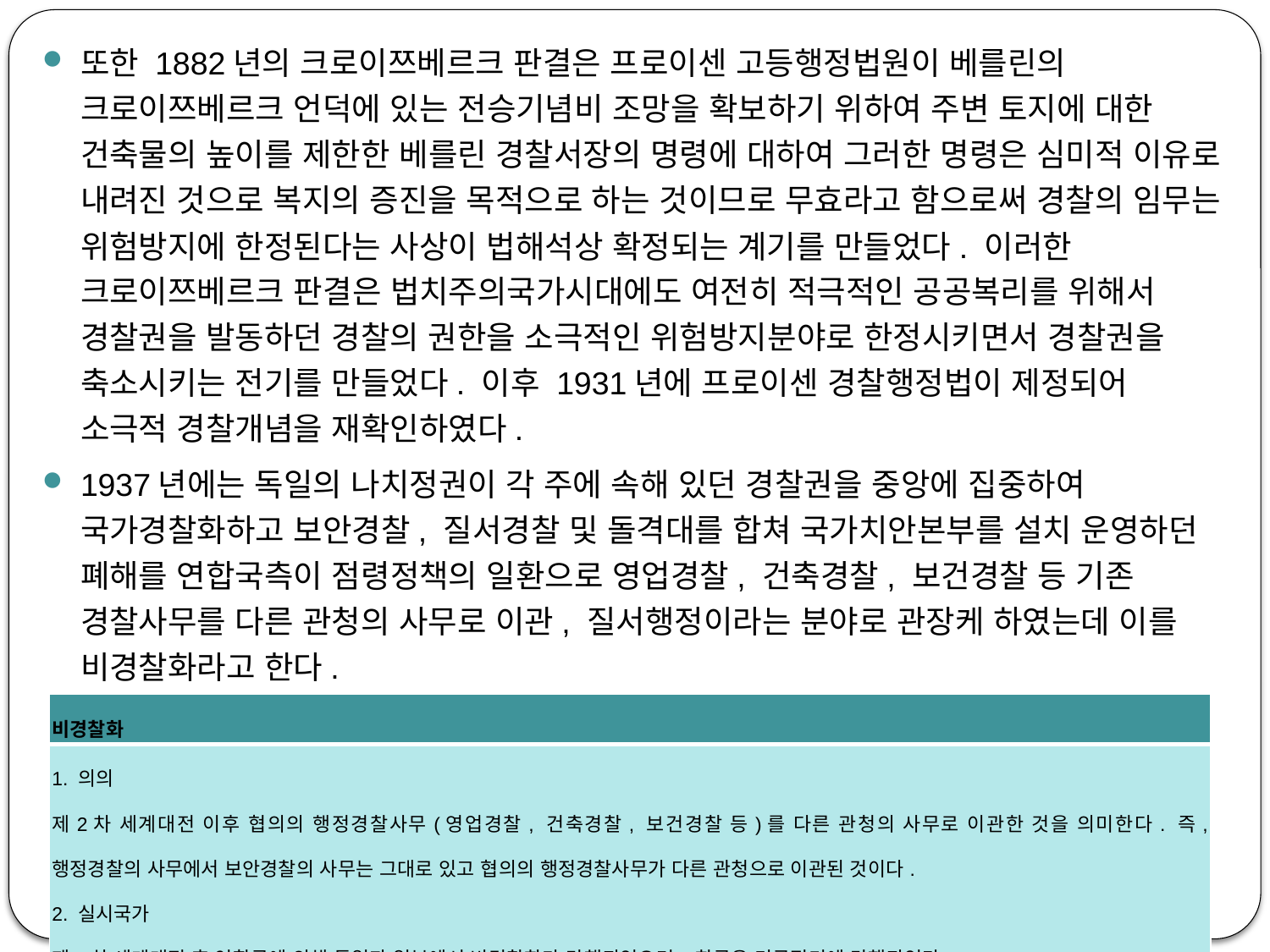

또한 1882년의 크로이쯔베르크 판결은 프로이센 고등행정법원이 베를린의 크로이쯔베르크 언덕에 있는 전승기념비 조망을 확보하기 위하여 주변 토지에 대한 건축물의 높이를 제한한 베를린 경찰서장의 명령에 대하여 그러한 명령은 심미적 이유로 내려진 것으로 복지의 증진을 목적으로 하는 것이므로 무효라고 함으로써 경찰의 임무는 위험방지에 한정된다는 사상이 법해석상 확정되는 계기를 만들었다. 이러한 크로이쯔베르크 판결은 법치주의국가시대에도 여전히 적극적인 공공복리를 위해서 경찰권을 발동하던 경찰의 권한을 소극적인 위험방지분야로 한정시키면서 경찰권을 축소시키는 전기를 만들었다. 이후 1931년에 프로이센 경찰행정법이 제정되어 소극적 경찰개념을 재확인하였다.
1937년에는 독일의 나치정권이 각 주에 속해 있던 경찰권을 중앙에 집중하여 국가경찰화하고 보안경찰, 질서경찰 및 돌격대를 합쳐 국가치안본부를 설치 운영하던 폐해를 연합국측이 점령정책의 일환으로 영업경찰, 건축경찰, 보건경찰 등 기존 경찰사무를 다른 관청의 사무로 이관, 질서행정이라는 분야로 관장케 하였는데 이를 비경찰화라고 한다.

| 비경찰화 |
| --- |
| 1. 의의 제2차 세계대전 이후 협의의 행정경찰사무(영업경찰, 건축경찰, 보건경찰 등)를 다른 관청의 사무로 이관한 것을 의미한다. 즉, 행정경찰의 사무에서 보안경찰의 사무는 그대로 있고 협의의 행정경찰사무가 다른 관청으로 이관된 것이다. 2. 실시국가 제2차 세계대전 후 연합국에 의해 독일과 일본에서 비경찰화가 단행되었으며, 한국은 미군정기에 단행되었다. |